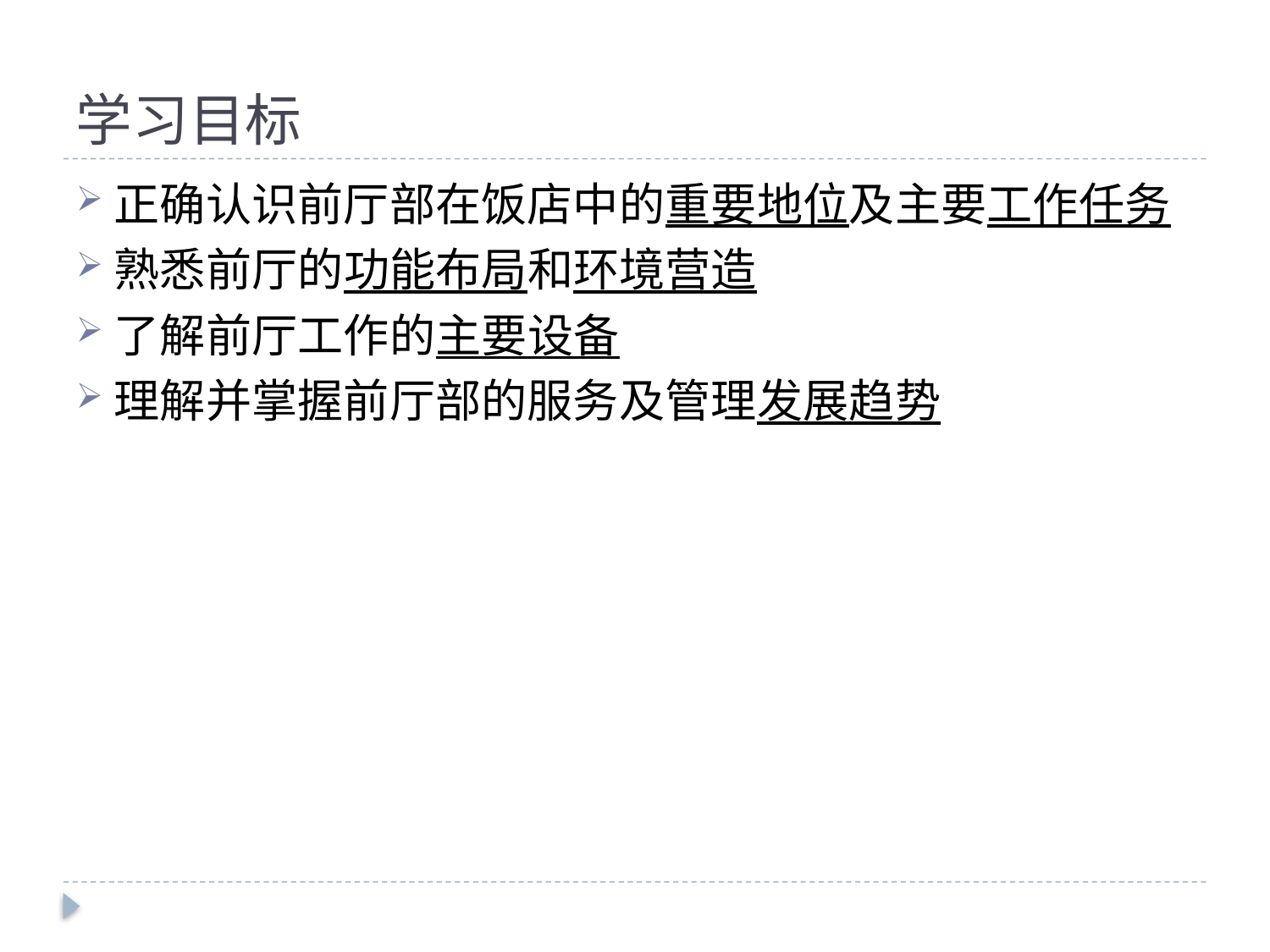

# 学习目标
正确认识前厅部在饭店中的重要地位及主要工作任务
熟悉前厅的功能布局和环境营造
了解前厅工作的主要设备
理解并掌握前厅部的服务及管理发展趋势